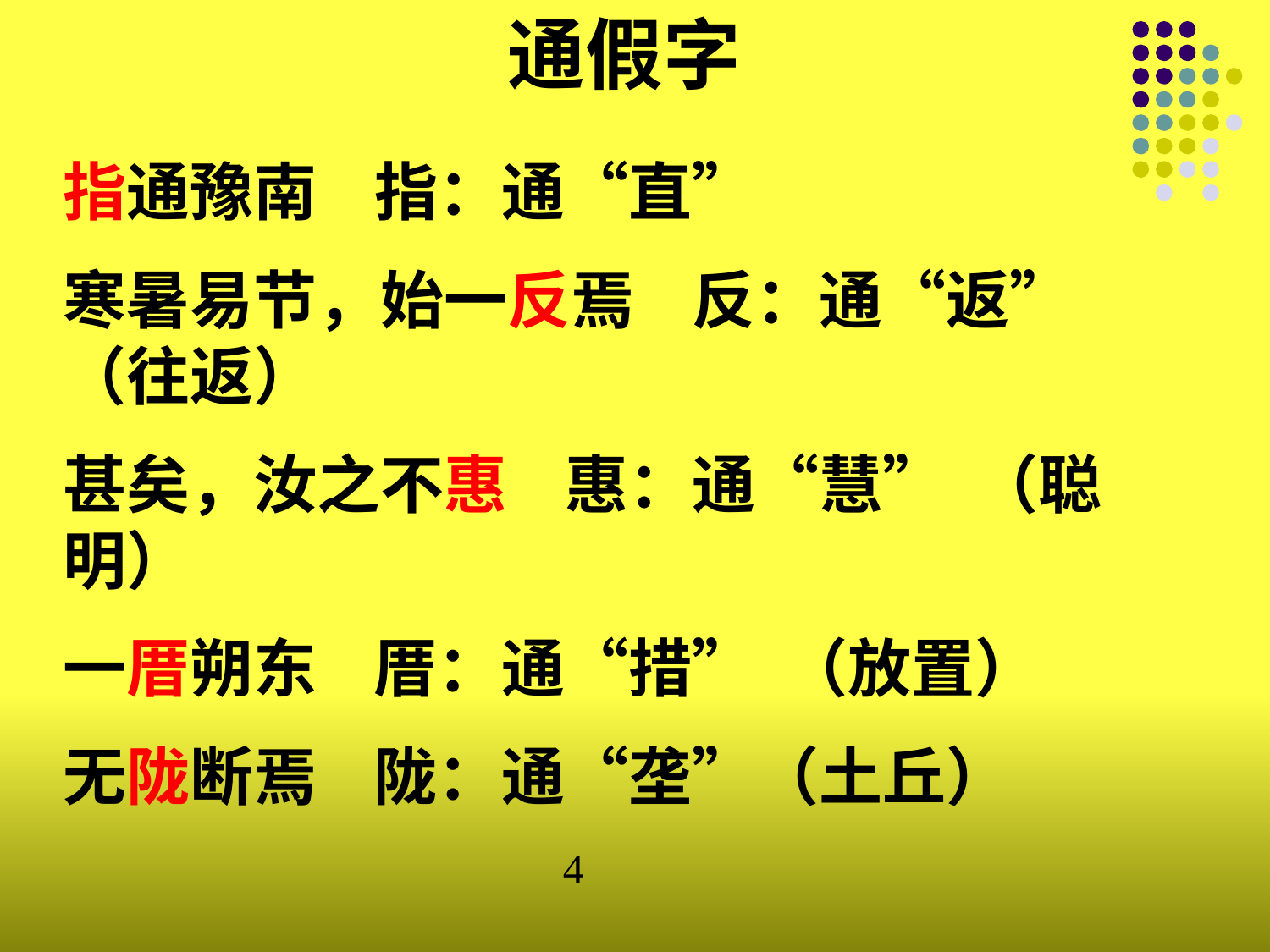

通假字
指通豫南    指：通“直”
寒暑易节，始一反焉    反：通“返”  （往返）
甚矣，汝之不惠    惠：通“慧”  （聪明）
一厝朔东    厝：通“措”  （放置）
无陇断焉    陇：通“垄”（土丘）
4